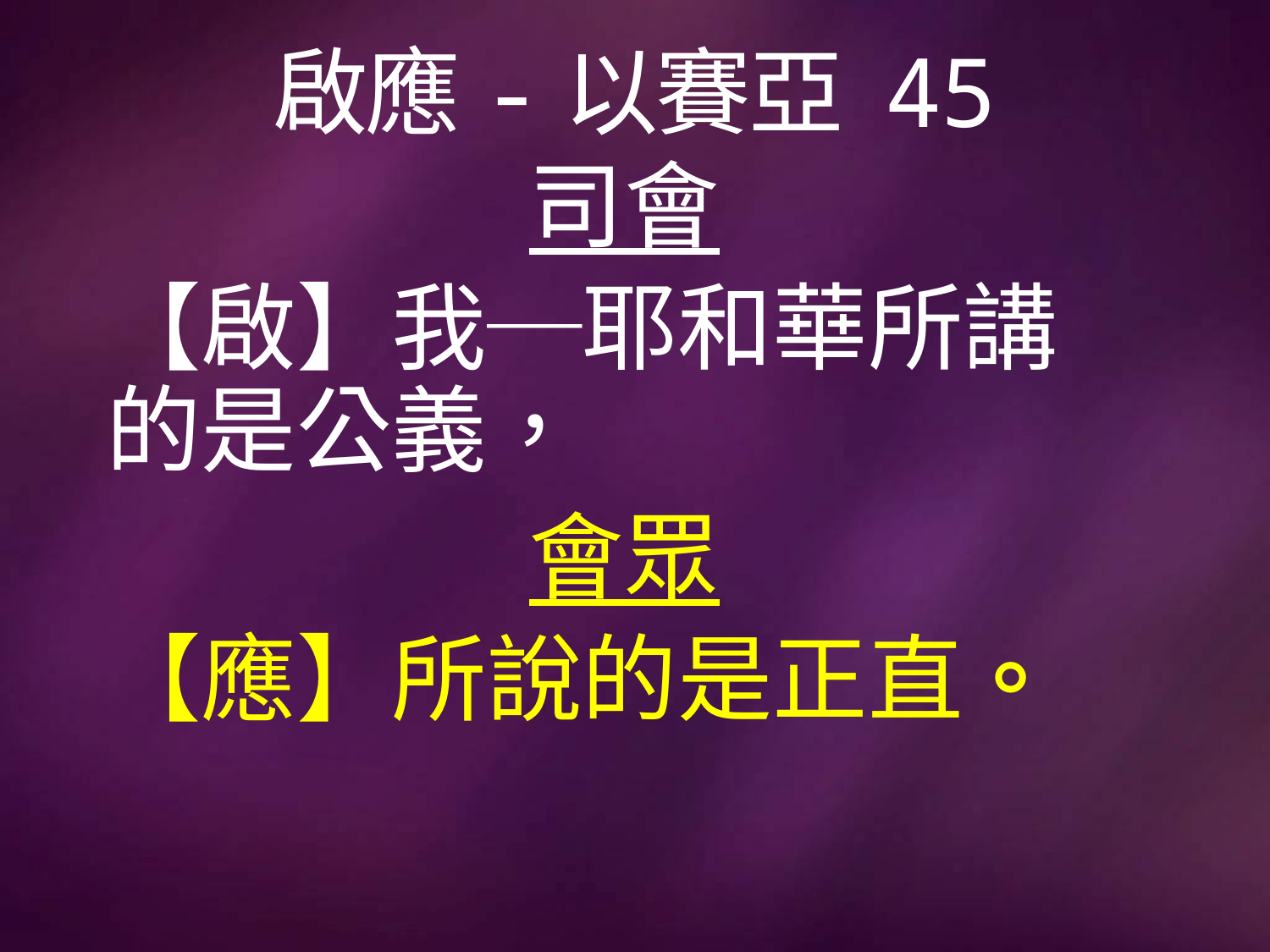

# 啟應-以賽亞 45
司會
【啟】我─耶和華所講的是公義，

會眾
【應】所說的是正直。